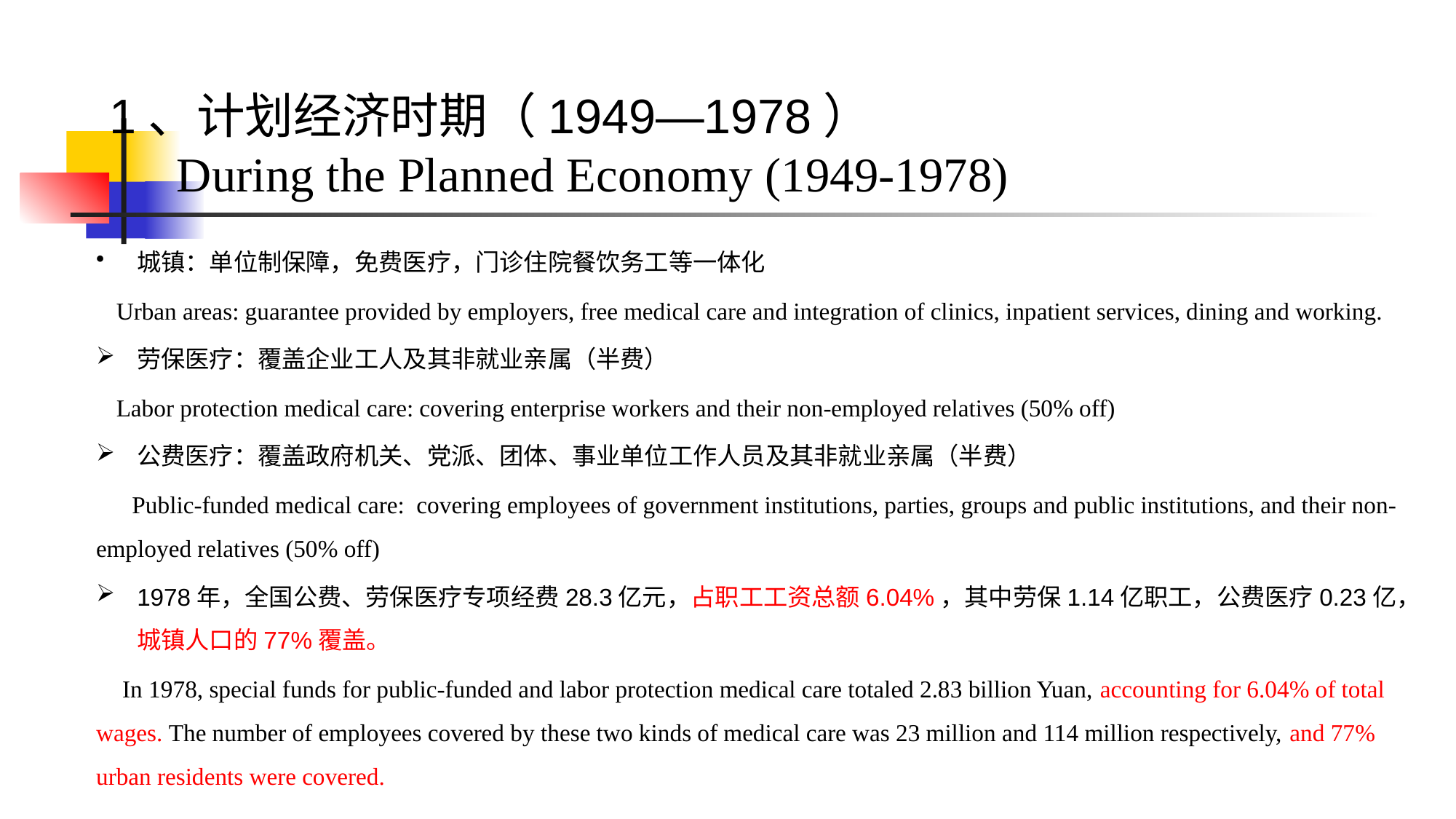

#
1、计划经济时期（1949—1978）
     During the Planned Economy (1949-1978)
城镇：单位制保障，免费医疗，门诊住院餐饮务工等一体化
   Urban areas: guarantee provided by employers, free medical care and integration of clinics, inpatient services, dining and working.
劳保医疗：覆盖企业工人及其非就业亲属（半费）
   Labor protection medical care: covering enterprise workers and their non-employed relatives (50% off)
公费医疗：覆盖政府机关、党派、团体、事业单位工作人员及其非就业亲属（半费）
      Public-funded medical care:  covering employees of government institutions, parties, groups and public institutions, and their non-employed relatives (50% off)
1978年，全国公费、劳保医疗专项经费28.3亿元，占职工工资总额6.04%，其中劳保1.14亿职工，公费医疗0.23亿，城镇人口的77%覆盖。
    In 1978, special funds for public-funded and labor protection medical care totaled 2.83 billion Yuan, accounting for 6.04% of total wages. The number of employees covered by these two kinds of medical care was 23 million and 114 million respectively, and 77% urban residents were covered.